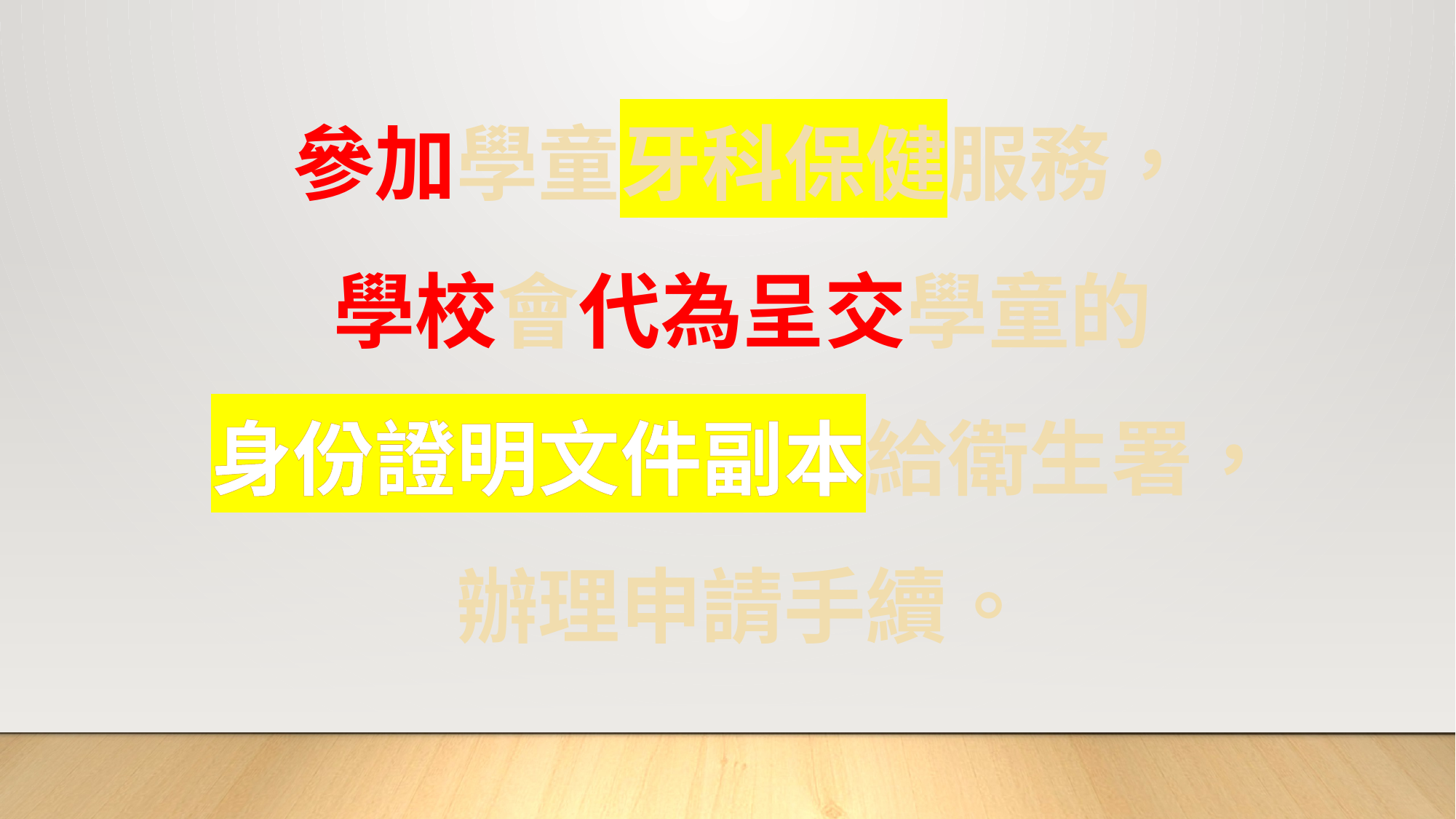

參加學童牙科保健服務，
學校會代為呈交學童的
身份證明文件副本給衛生署，辦理申請手續。